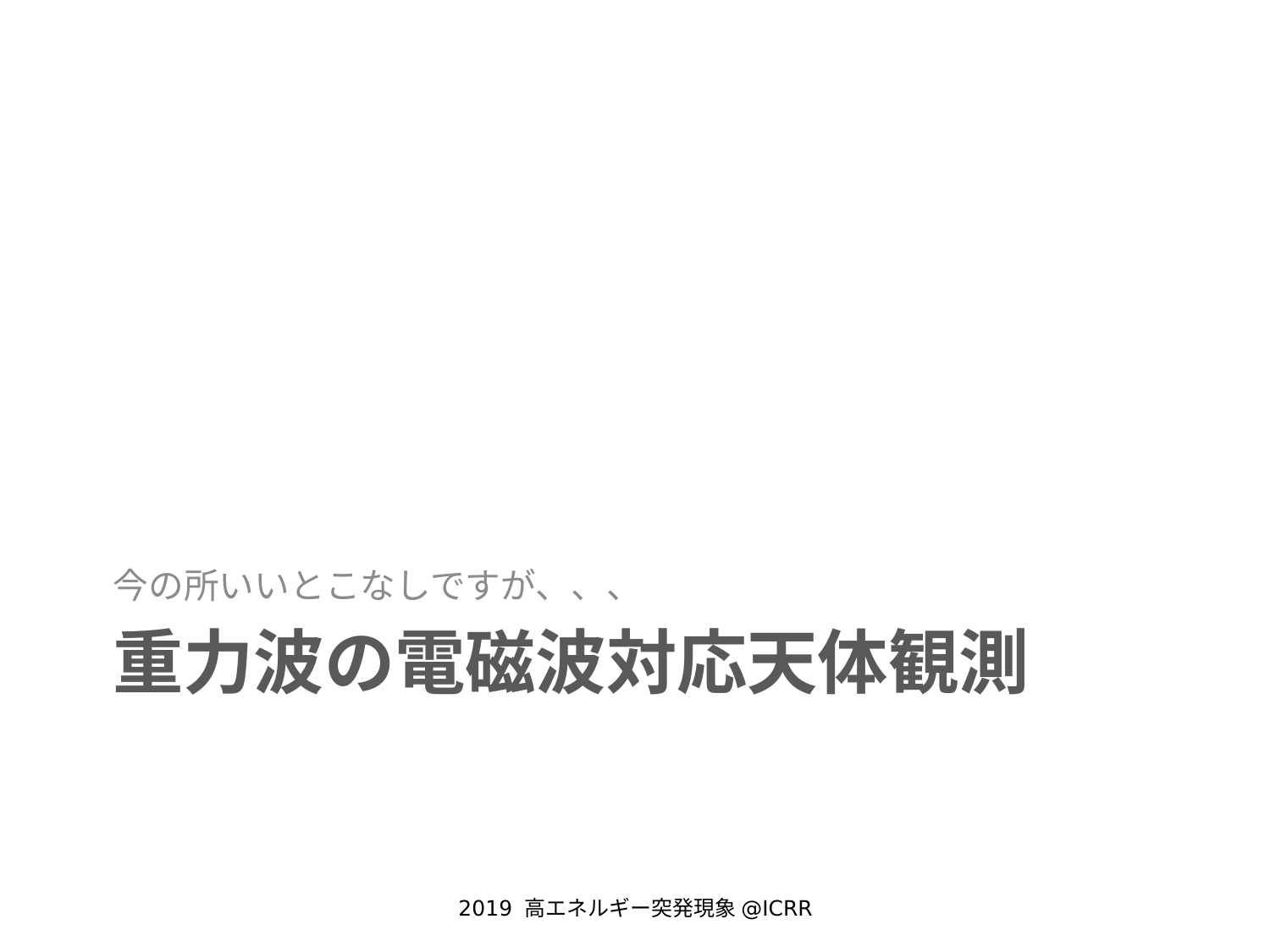

今の所いいとこなしですが、、、
# 重力波の電磁波対応天体観測
2019 高エネルギー突発現象@ICRR